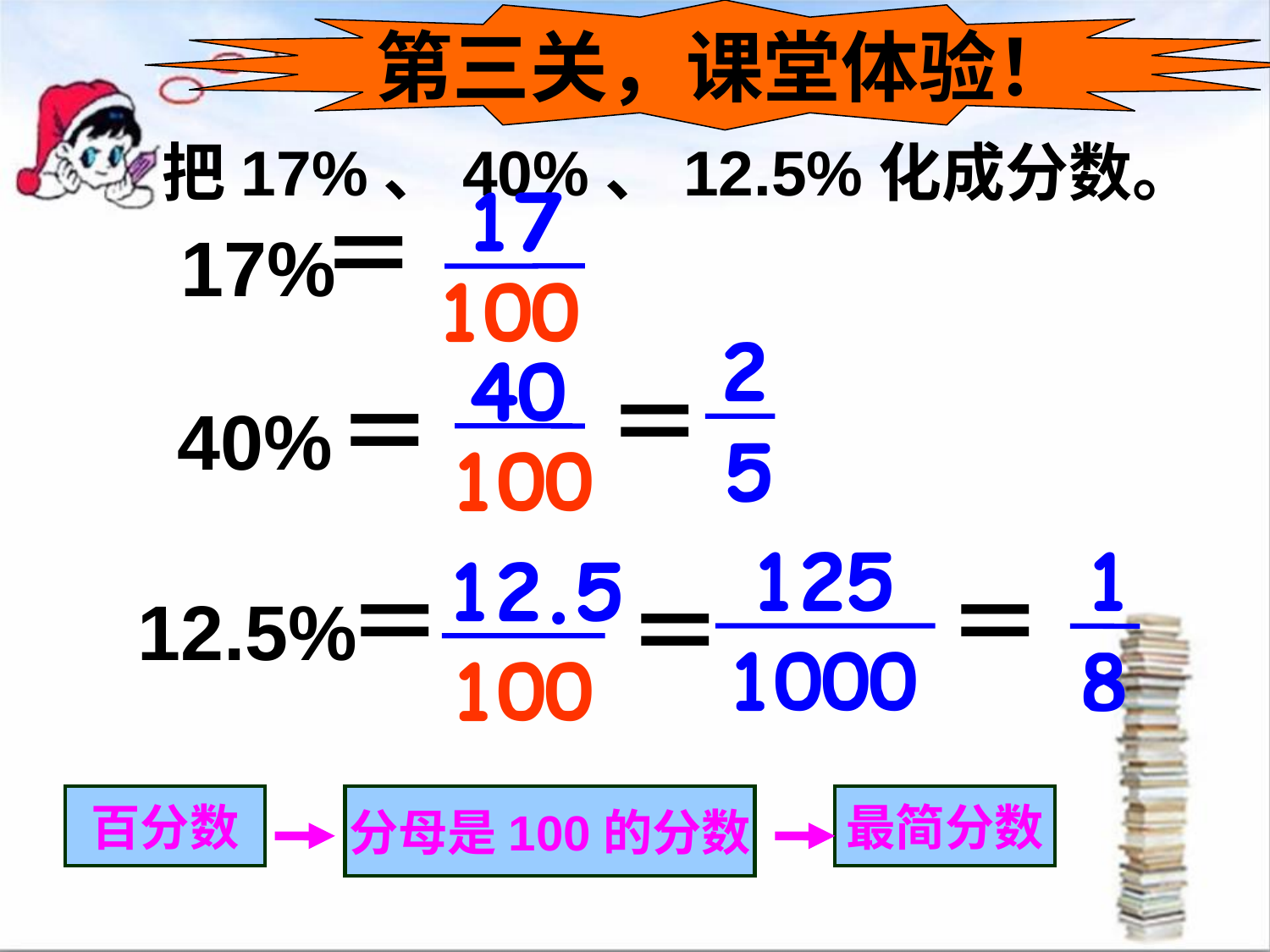

第三关，课堂体验！
把17%、40%、12.5%化成分数。
17
100

＝
17%
 2
  5

 40
 100

＝
＝
40%
 125
1000

 1
 8

12.5
 100

＝
＝
＝
12.5%
百分数
分母是100的分数
最简分数